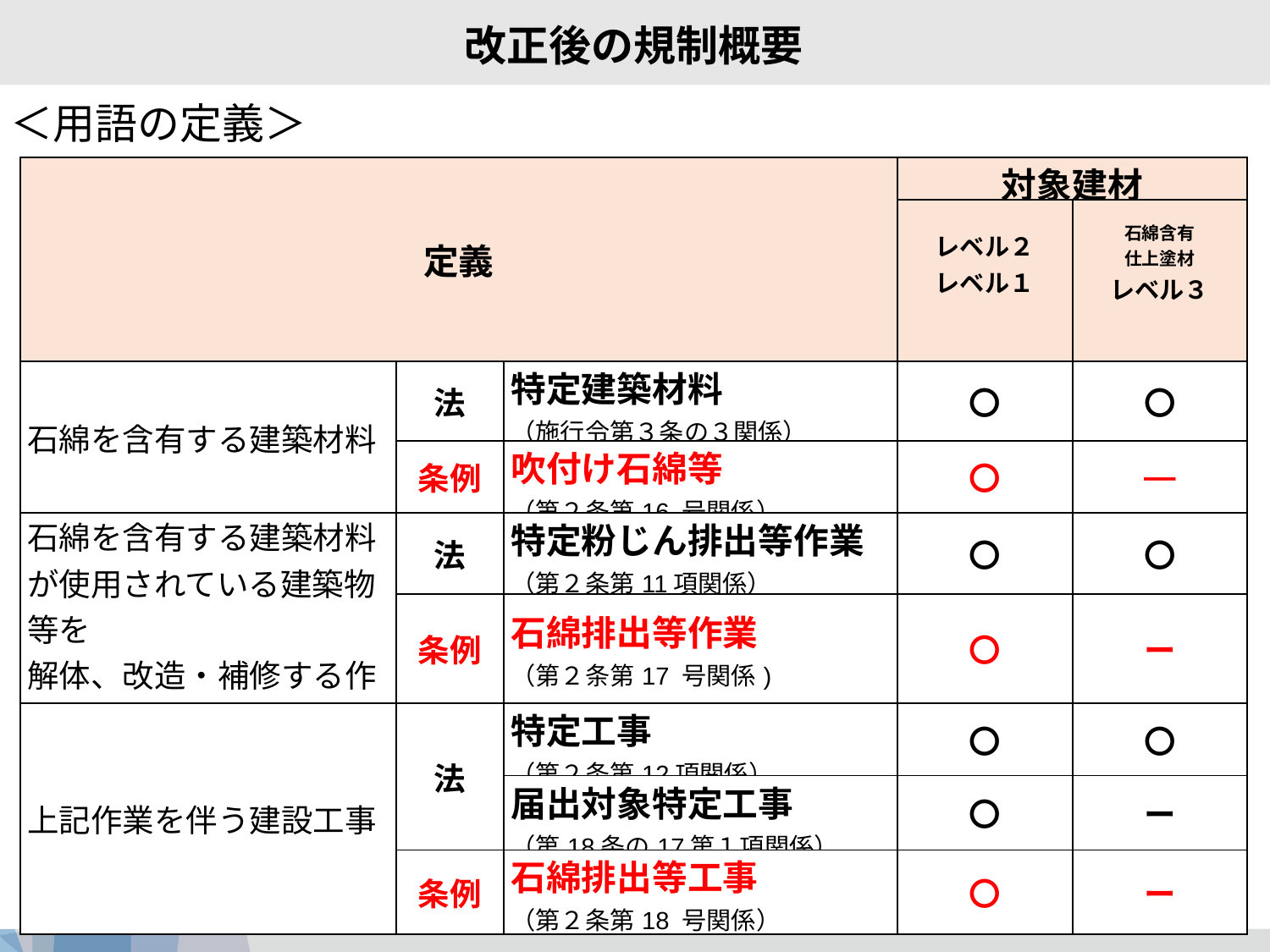

改正後の規制概要
＜用語の定義＞
| 定義 |  |  | 対象建材 |  |
| --- | --- | --- | --- | --- |
|  |  |  | レベル２ レベル１ | 石綿含有 仕上塗材 レベル３ |
| 石綿を含有する建築材料 | 法 | 特定建築材料 （施行令第３条の３関係） | 〇 | 〇 |
|  | 条例 | 吹付け石綿等 （第２条第16 号関係） | 〇 | — |
| 石綿を含有する建築材料が使用されている建築物等を 解体、改造・補修する作業 | 法 | 特定粉じん排出等作業 （第２条第11項関係） | 〇 | 〇 |
|  | 条例 | 石綿排出等作業 （第２条第17 号関係) | 〇 | ー |
| 上記作業を伴う建設工事 | 法 | 特定工事 （第２条第12項関係） | 〇 | 〇 |
|  |  | 届出対象特定工事 （第18条の17第１項関係） | 〇 | ー |
|  | 条例 | 石綿排出等工事 （第２条第18 号関係） | 〇 | ー |
11